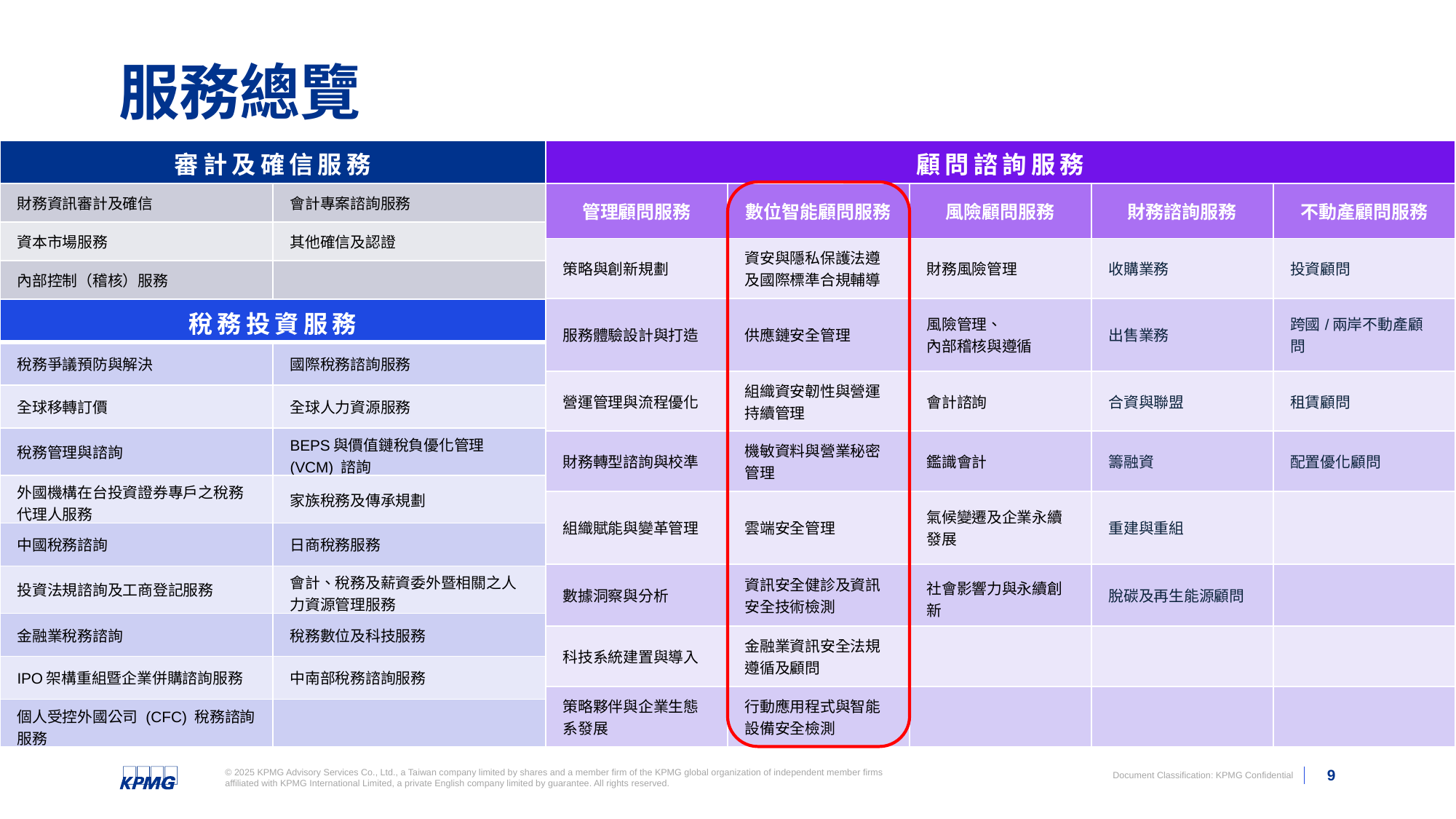

# 服務總覽
| 審計及確信服務 |  |
| --- | --- |
| 財務資訊審計及確信 | 會計專案諮詢服務 |
| 資本市場服務 | 其他確信及認證 |
| 內部控制（稽核）服務 |  |
| 顧問諮詢服務 |  |  |  |  |
| --- | --- | --- | --- | --- |
| 管理顧問服務 | 數位智能顧問服務 | 風險顧問服務 | 財務諮詢服務 | 不動產顧問服務 |
| 策略與創新規劃 | 資安與隱私保護法遵及國際標準合規輔導 | 財務風險管理 | 收購業務 | 投資顧問 |
| 服務體驗設計與打造 | 供應鏈安全管理 | 風險管理、 內部稽核與遵循 | 出售業務 | 跨國/兩岸不動產顧問 |
| 營運管理與流程優化 | 組織資安韌性與營運持續管理 | 會計諮詢 | 合資與聯盟 | 租賃顧問 |
| 財務轉型諮詢與校準 | 機敏資料與營業秘密管理 | 鑑識會計 | 籌融資 | 配置優化顧問 |
| 組織賦能與變革管理 | 雲端安全管理 | 氣候變遷及企業永續發展 | 重建與重組 |  |
| 數據洞察與分析 | 資訊安全健診及資訊安全技術檢測 | 社會影響力與永續創新 | 脫碳及再生能源顧問 |  |
| 科技系統建置與導入 | 金融業資訊安全法規遵循及顧問 |  |  |  |
| 策略夥伴與企業生態系發展 | 行動應用程式與智能設備安全檢測 |  |  |  |

| 稅務投資服務 |  |
| --- | --- |
| 稅務爭議預防與解決 | 國際稅務諮詢服務 |
| 全球移轉訂價 | 全球人力資源服務 |
| 稅務管理與諮詢 | BEPS與價值鏈稅負優化管理 (VCM) 諮詢 |
| 外國機構在台投資證券專戶之稅務代理人服務 | 家族稅務及傳承規劃 |
| 中國稅務諮詢 | 日商稅務服務 |
| 投資法規諮詢及工商登記服務 | 會計、稅務及薪資委外暨相關之人力資源管理服務 |
| 金融業稅務諮詢 | 稅務數位及科技服務 |
| IPO架構重組暨企業併購諮詢服務 | 中南部稅務諮詢服務 |
| 個人受控外國公司 (CFC) 稅務諮詢服務 |  |